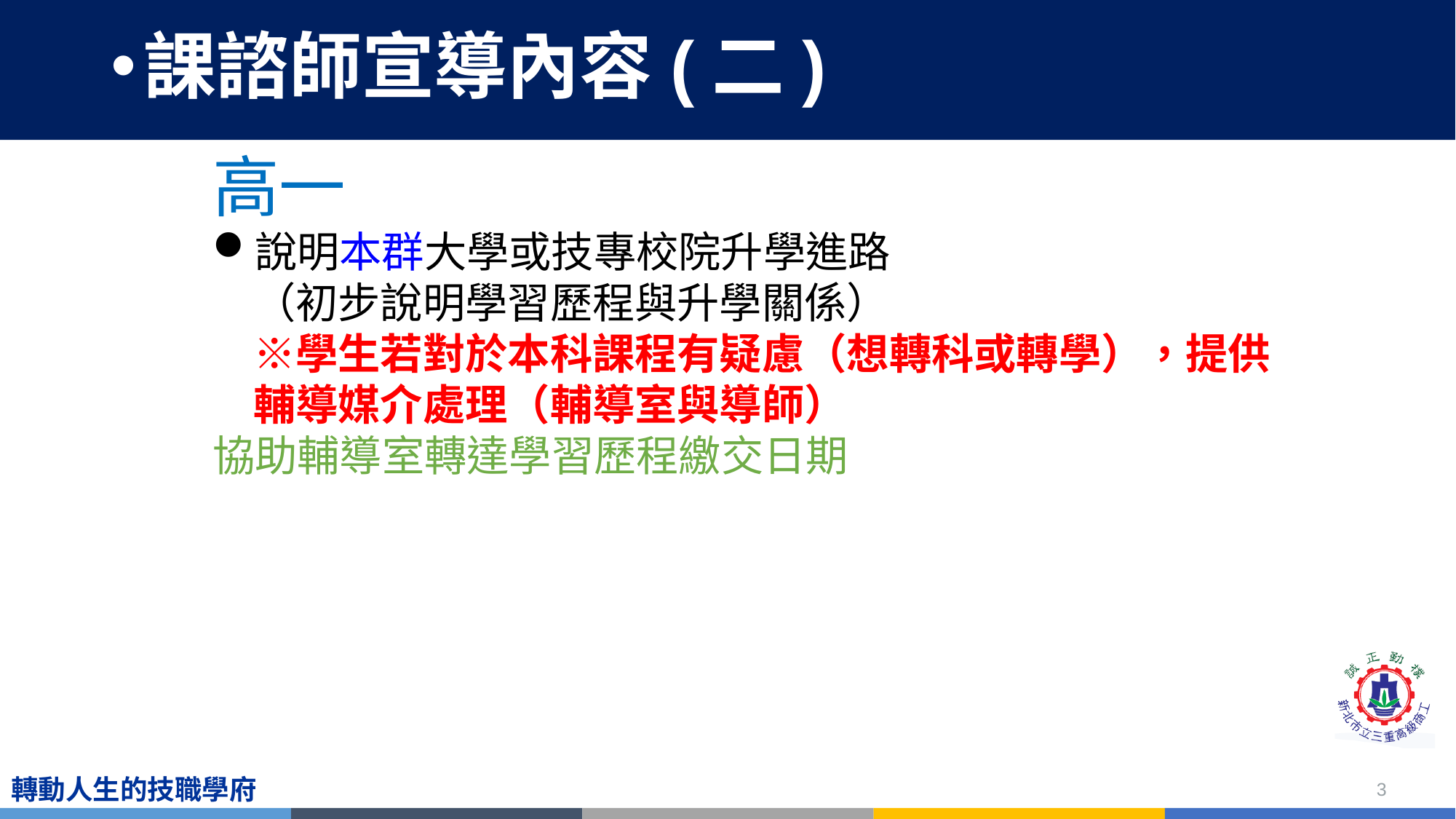

# 課諮師宣導內容(二)
高一
說明本群大學或技專校院升學進路
（初步說明學習歷程與升學關係）
※學生若對於本科課程有疑慮（想轉科或轉學），提供輔導媒介處理（輔導室與導師）
協助輔導室轉達學習歷程繳交日期
3